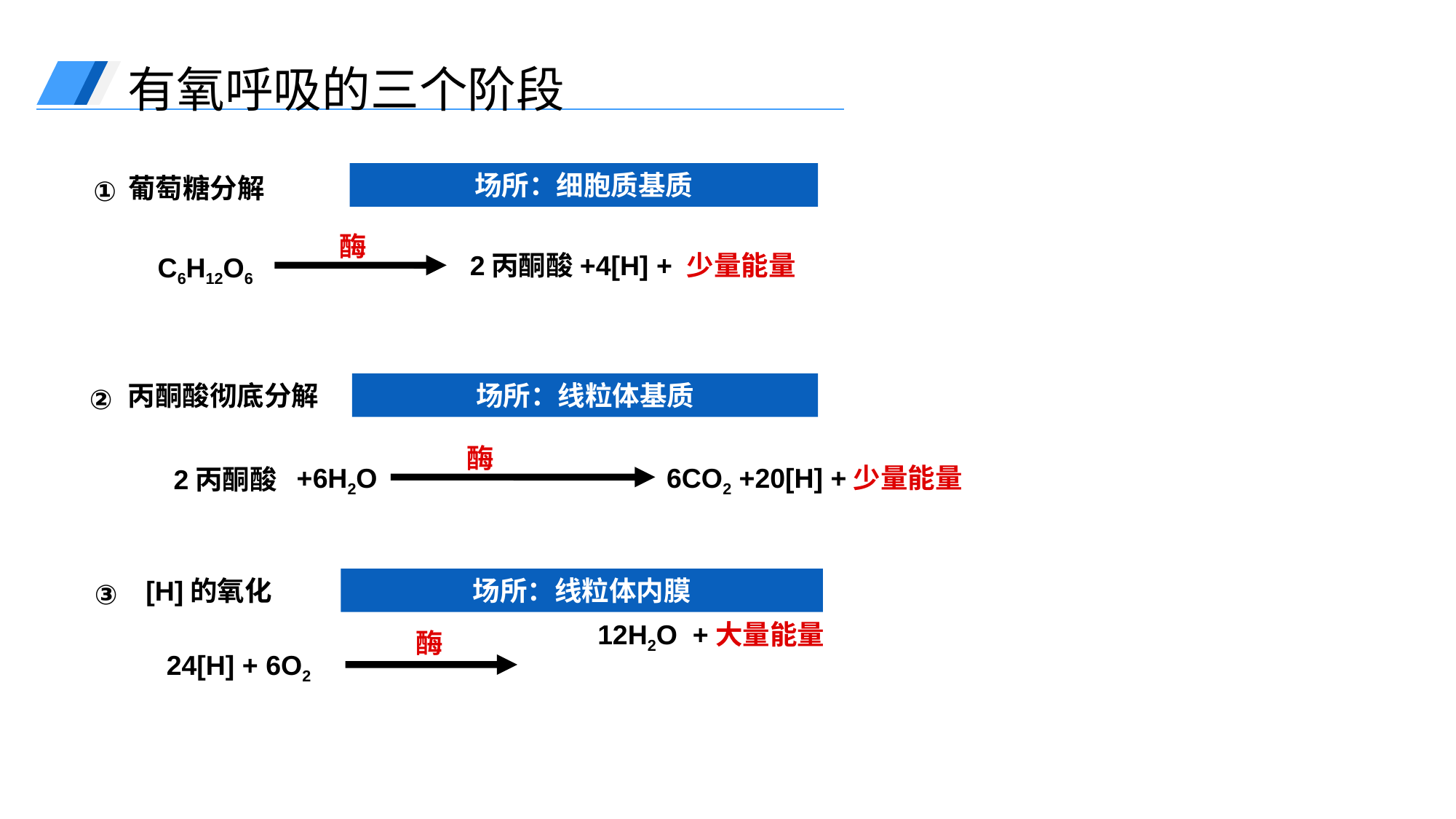

有氧呼吸的三个阶段

场所：细胞质基质
葡萄糖分解
①
酶
2丙酮酸+4[H] + 少量能量
C6H12O6

丙酮酸彻底分解
场所：线粒体基质
②
酶
6CO2 +20[H] +少量能量
+6H2O
2丙酮酸

[H]的氧化
场所：线粒体内膜
③
12H2O  +大量能量
酶
24[H] + 6O2